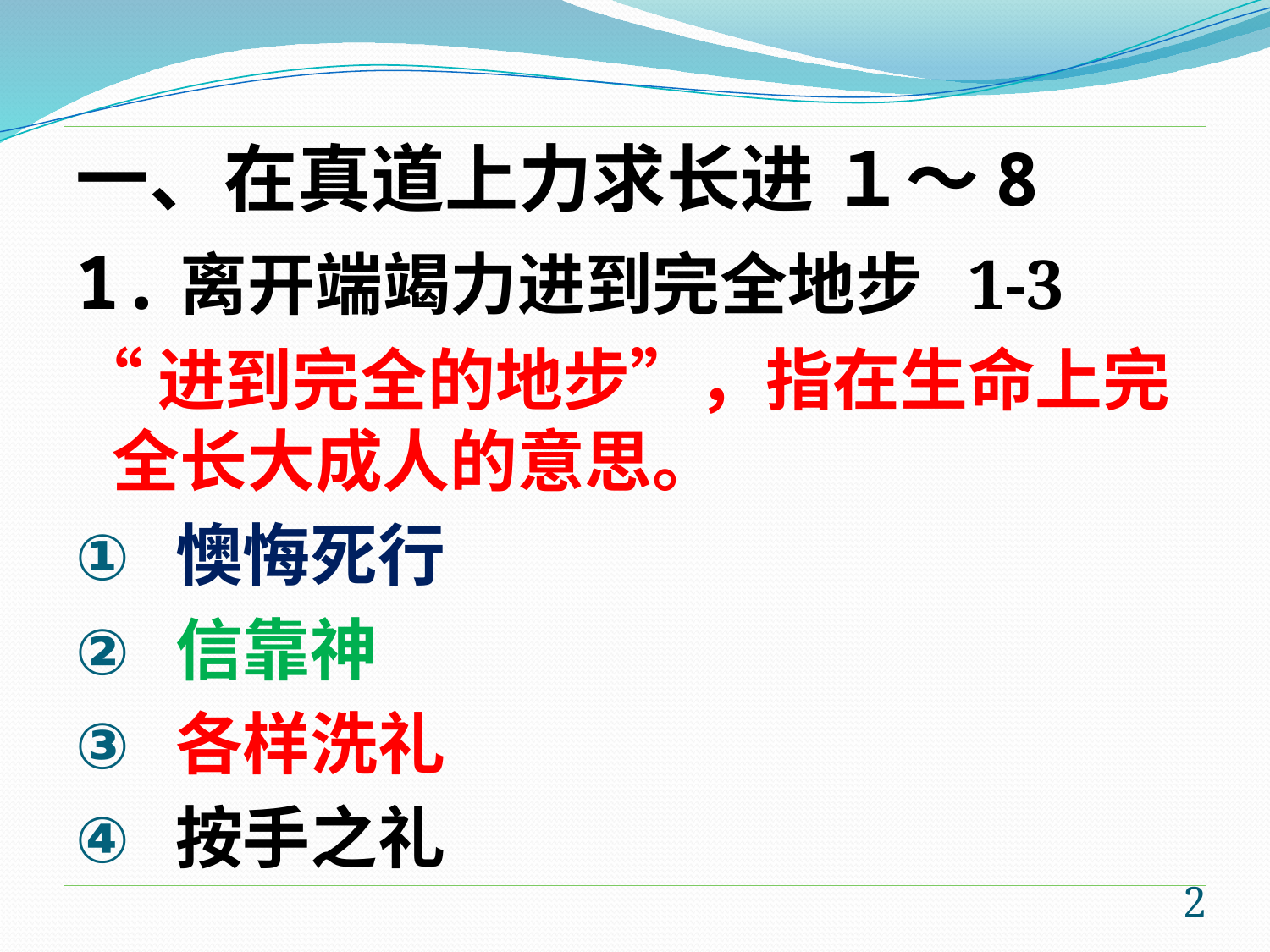

一、在真道上力求长进 １～8
1.离开端竭力进到完全地步  1-3
“进到完全的地步”，指在生命上完全长大成人的意思。
懊悔死行
信靠神
各样洗礼
按手之礼

2